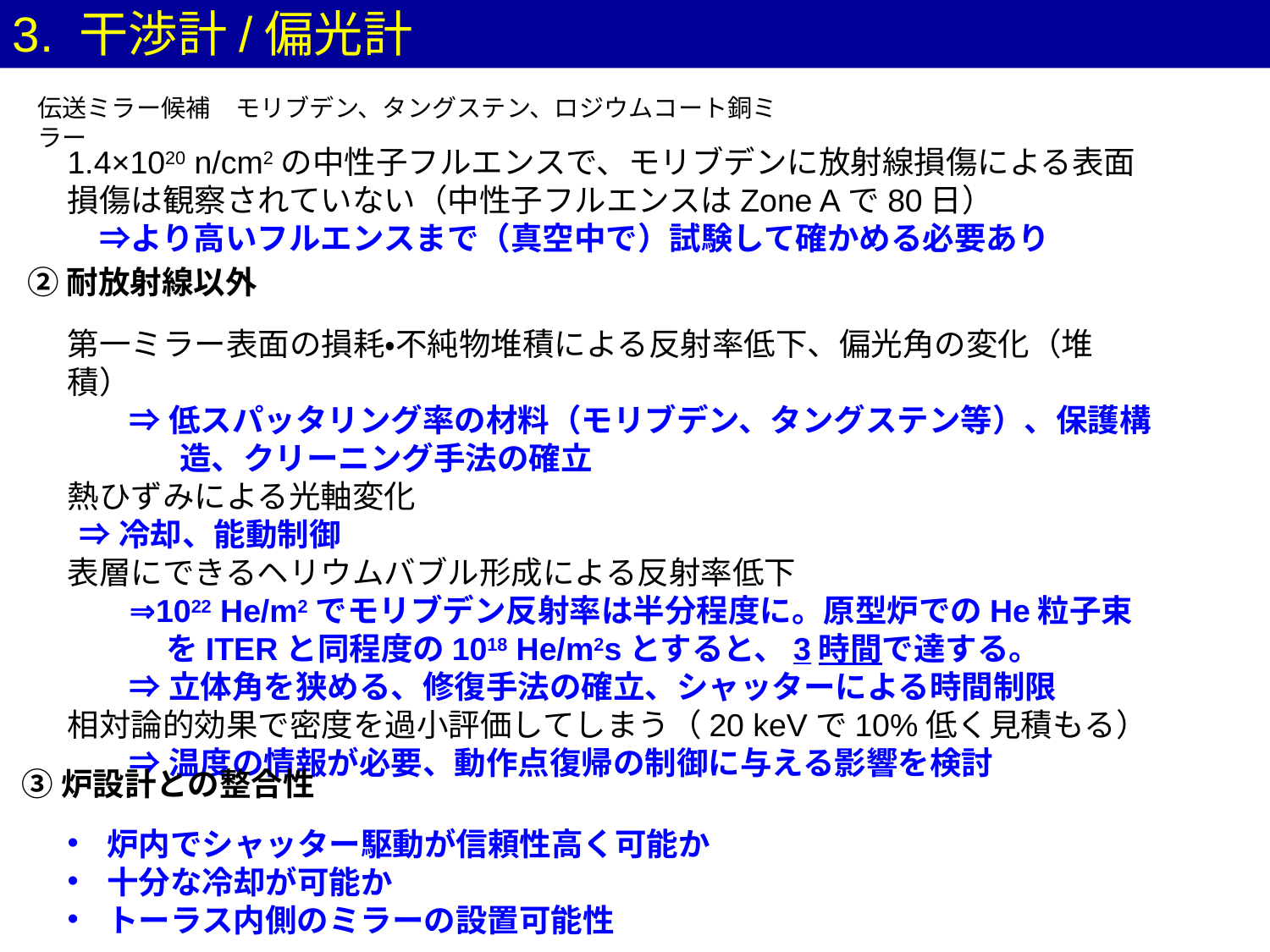

3. 干渉計/偏光計
伝送ミラー候補　モリブデン、タングステン、ロジウムコート銅ミラー
1.4×1020 n/cm2の中性子フルエンスで、モリブデンに放射線損傷による表面損傷は観察されていない（中性子フルエンスはZone Aで80日）
　⇒より高いフルエンスまで（真空中で）試験して確かめる必要あり
②耐放射線以外
第一ミラー表面の損耗・不純物堆積による反射率低下、偏光角の変化（堆積）
⇒低スパッタリング率の材料（モリブデン、タングステン等）、保護構造、クリーニング手法の確立
熱ひずみによる光軸変化
⇒冷却、能動制御
表層にできるヘリウムバブル形成による反射率低下
⇒1022 He/m2でモリブデン反射率は半分程度に。原型炉でのHe粒子束をITERと同程度の1018 He/m2sとすると、3時間で達する。
⇒立体角を狭める、修復手法の確立、シャッターによる時間制限
相対論的効果で密度を過小評価してしまう（20 keVで10%低く見積もる）
⇒温度の情報が必要、動作点復帰の制御に与える影響を検討
③炉設計との整合性
炉内でシャッター駆動が信頼性高く可能か
十分な冷却が可能か
トーラス内側のミラーの設置可能性